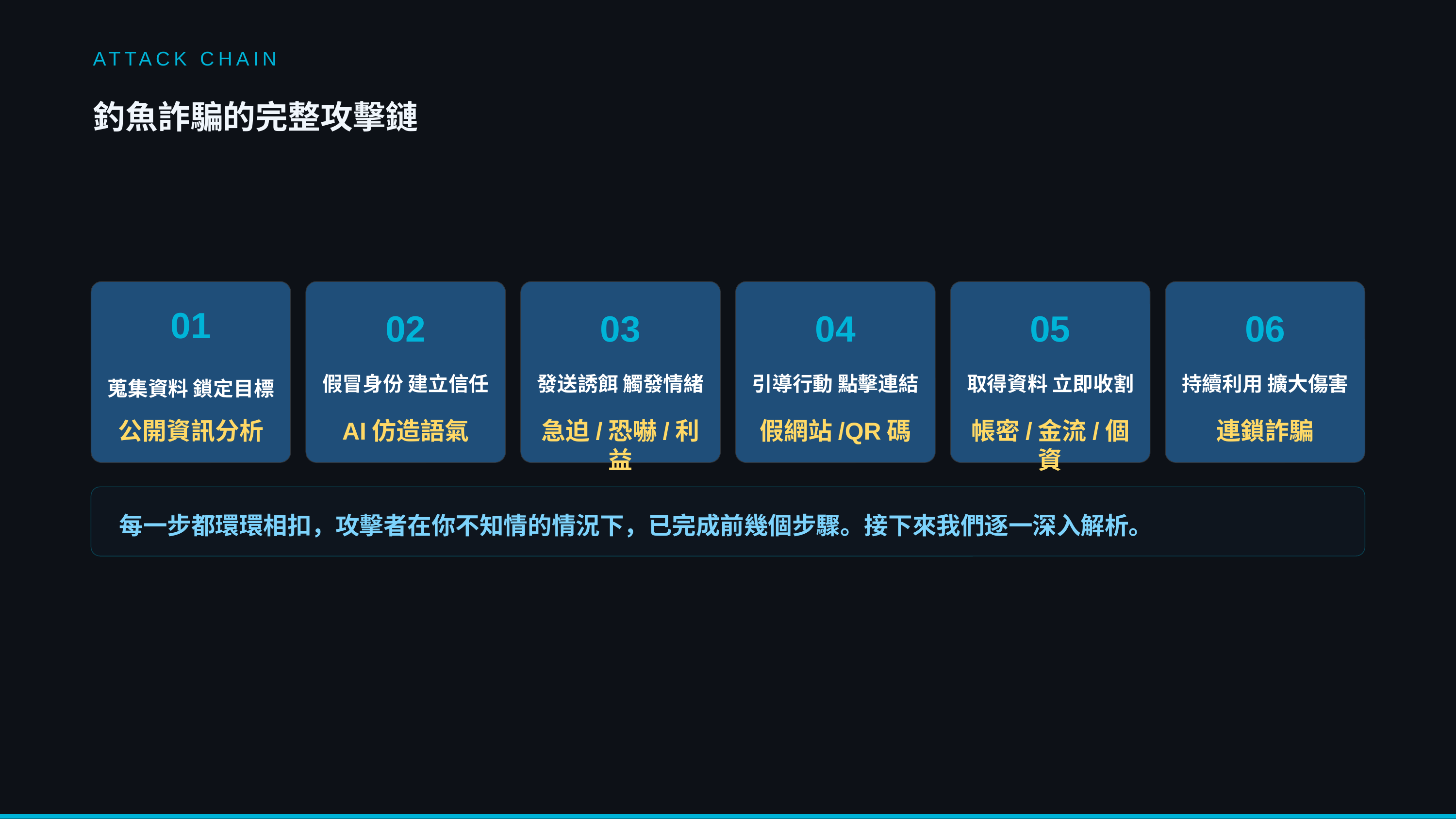

ATTACK CHAIN
釣魚詐騙的完整攻擊鏈

01
02
03
04
05
06
蒐集資料 鎖定目標
假冒身份 建立信任
發送誘餌 觸發情緒
引導行動 點擊連結
取得資料 立即收割
持續利用 擴大傷害
公開資訊分析
AI仿造語氣
急迫/恐嚇/利益
假網站/QR碼
帳密/金流/個資
連鎖詐騙

每一步都環環相扣，攻擊者在你不知情的情況下，已完成前幾個步驟。接下來我們逐一深入解析。